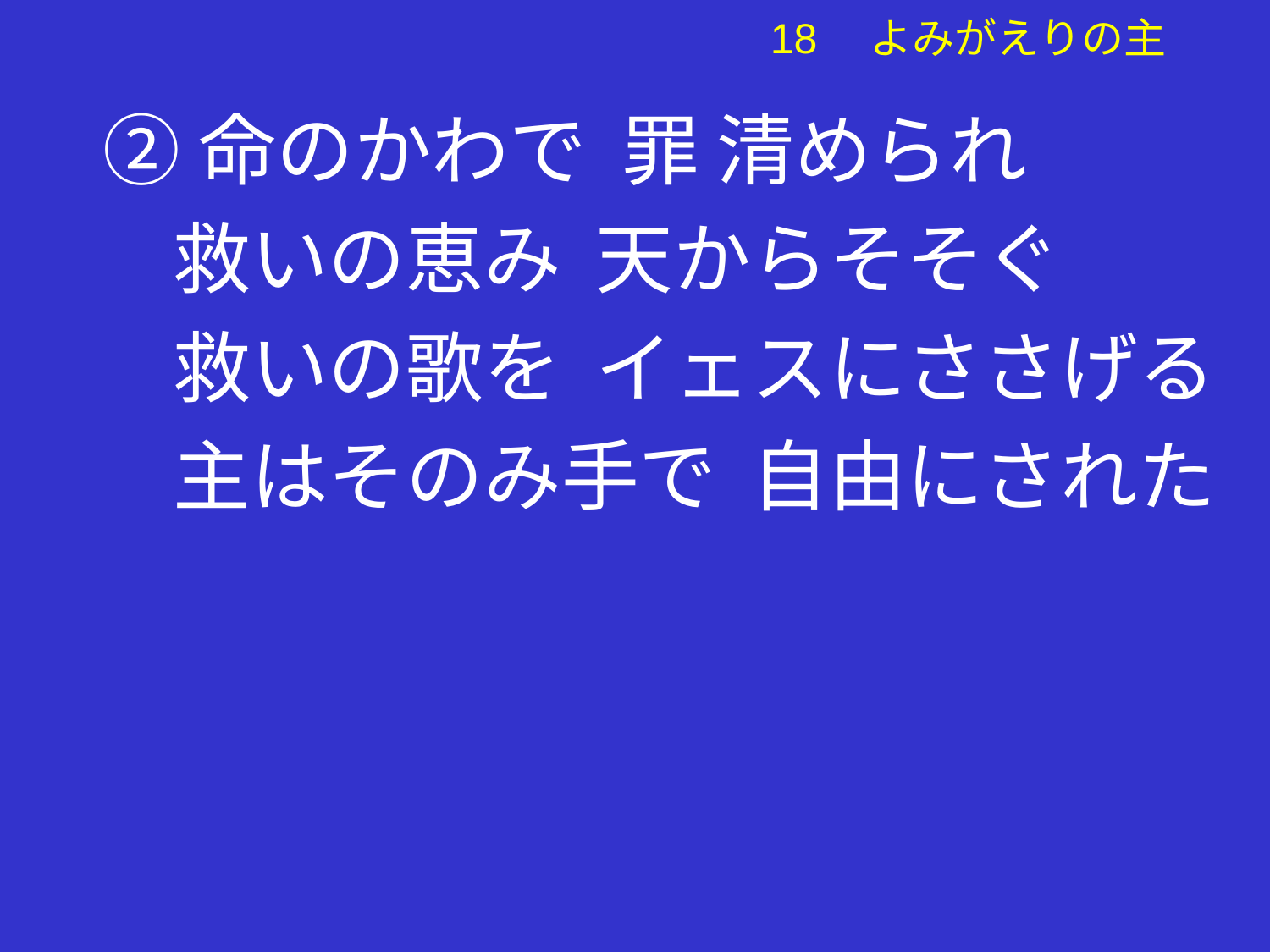

# ②命のかわで  罪 清められ
   救いの恵み  天からそそぐ
   救いの歌を  イェスにささげる
   主はそのみ手で  自由にされた

18　よみがえりの主